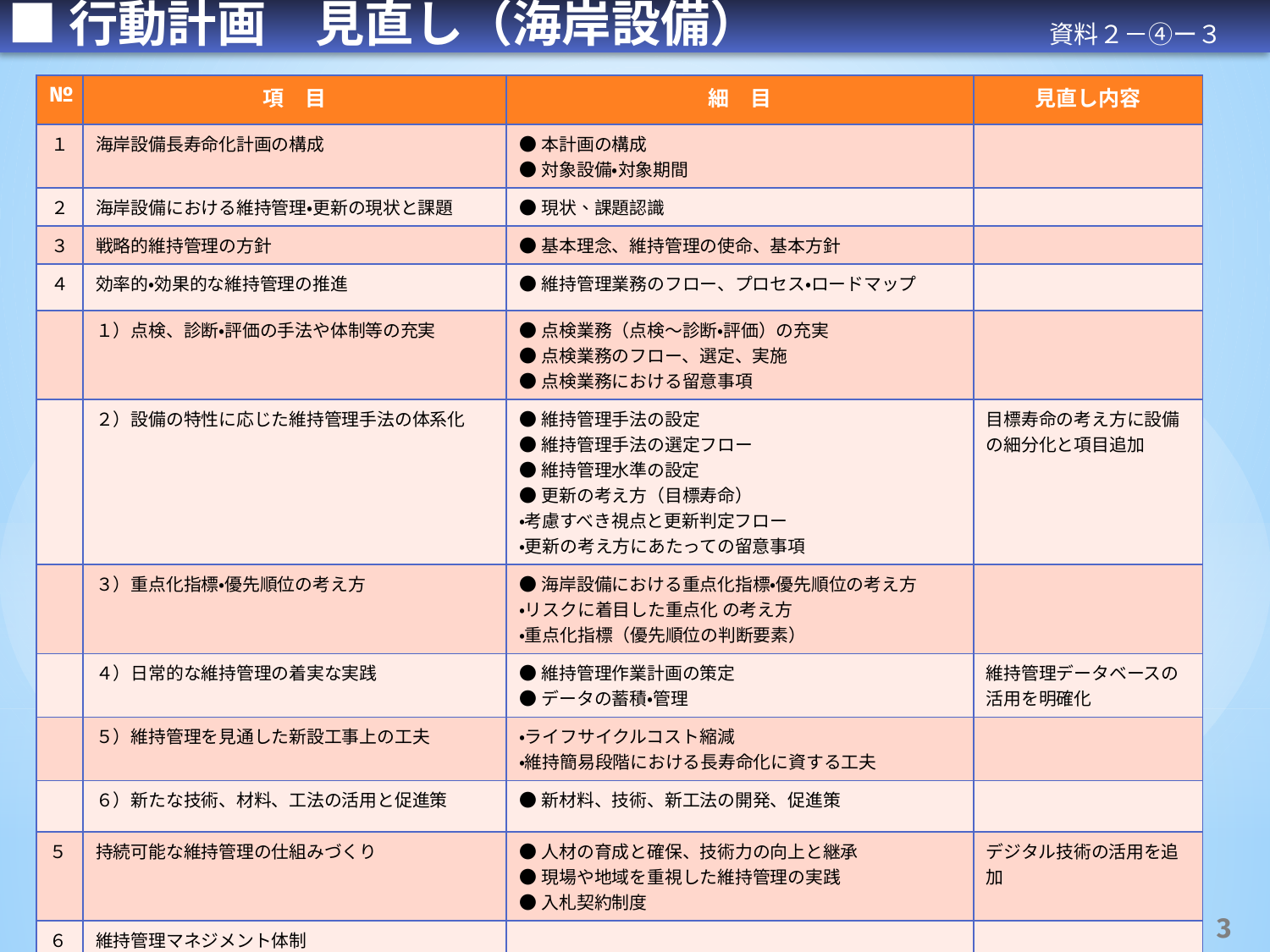

■行動計画　見直し（海岸設備）
資料２－④ー３
| № | 項　目 | 細　目 | 見直し内容 |
| --- | --- | --- | --- |
| １ | 海岸設備長寿命化計画の構成 | ●本計画の構成 ●対象設備・対象期間 |  |
| ２ | 海岸設備における維持管理・更新の現状と課題 | ●現状、課題認識 |  |
| ３ | 戦略的維持管理の方針 | ●基本理念、維持管理の使命、基本方針 |  |
| ４ | 効率的・効果的な維持管理の推進 | ●維持管理業務のフロー、プロセス・ロードマップ |  |
|  | １）点検、診断・評価の手法や体制等の充実 | ●点検業務（点検～診断・評価）の充実 ●点検業務のフロー、選定、実施 ●点検業務における留意事項 |  |
|  | ２）設備の特性に応じた維持管理手法の体系化 | ●維持管理手法の設定 ●維持管理手法の選定フロー ●維持管理水準の設定 ●更新の考え方（目標寿命） ・考慮すべき視点と更新判定フロー ・更新の考え方にあたっての留意事項 | 目標寿命の考え方に設備の細分化と項目追加 |
|  | ３）重点化指標・優先順位の考え方 | ●海岸設備における重点化指標・優先順位の考え方 ・リスクに着目した重点化 の考え方 ・重点化指標（優先順位の判断要素） |  |
|  | ４）日常的な維持管理の着実な実践 | ●維持管理作業計画の策定 ●データの蓄積・管理 | 維持管理データベースの活用を明確化 |
|  | ５）維持管理を見通した新設工事上の工夫 | ・ライフサイクルコスト縮減 ・維持簡易段階における長寿命化に資する工夫 |  |
|  | ６）新たな技術、材料、工法の活用と促進策 | ●新材料、技術、新工法の開発、促進策 |  |
| ５ | 持続可能な維持管理の仕組みづくり | ●人材の育成と確保、技術力の向上と継承 ●現場や地域を重視した維持管理の実践 ●入札契約制度 | デジタル技術の活用を追加 |
| ６ | 維持管理マネジメント体制 |  |  |
|  | １）マネジメント体制 | ●マネジメント体制の確立 ●事業評価（効果）の検証 |  |
3